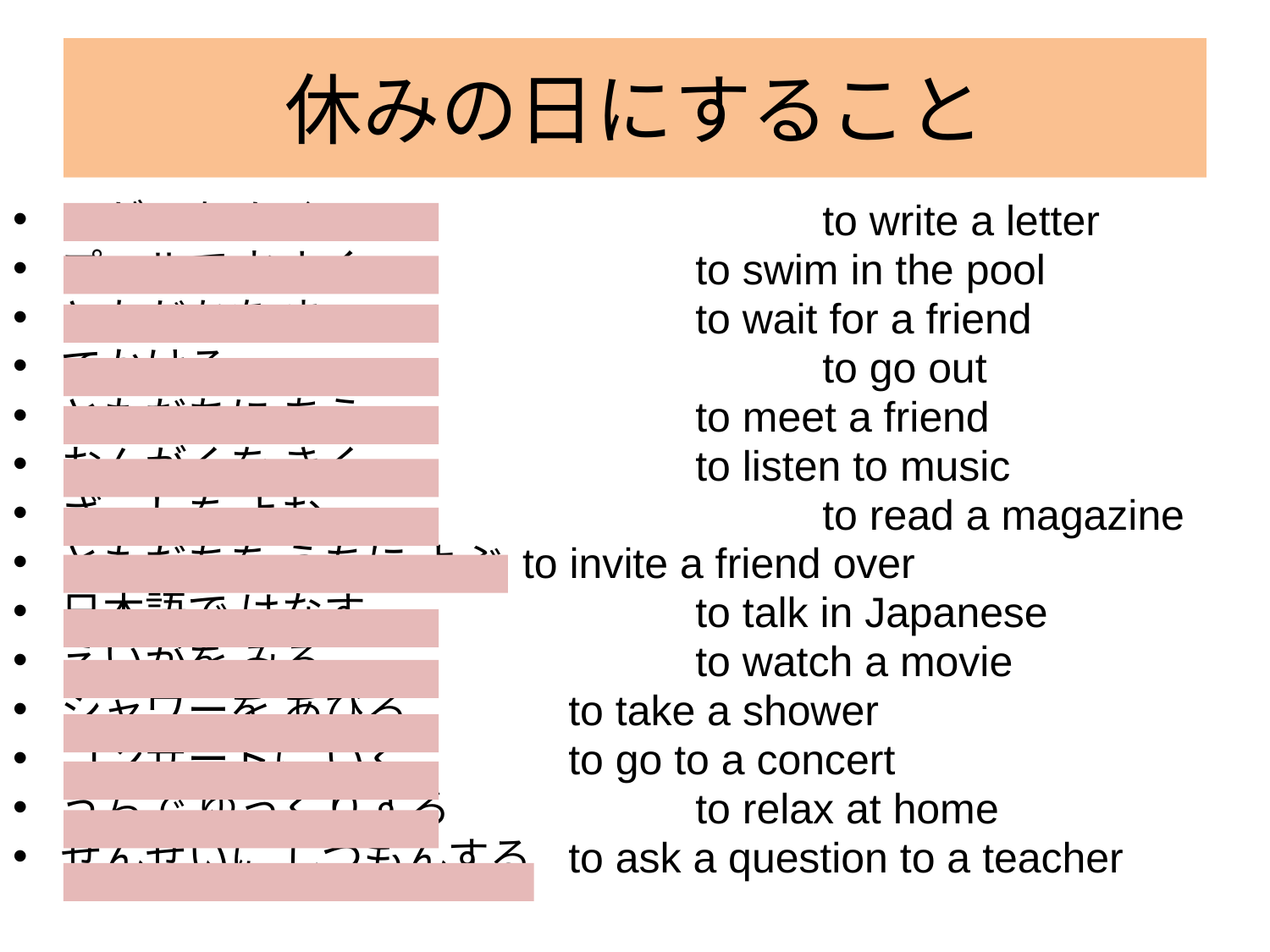

# 休みの日にすること
てがみを かく				to write a letter
プールで およぐ 			to swim in the pool
ともだちを まつ 			to wait for a friend
でかける 					to go out
ともだちに あう 			to meet a friend
おんがくを きく 			to listen to music
ざっしを よむ				to read a magazine
ともだちを うちに よぶ to invite a friend over
日本語で はなす			to talk in Japanese
えいがを みる 			to watch a movie
シャワーを あびる 		to take a shower
コンサートに いく 		to go to a concert
うちで ゆっくりする		to relax at home
せんせいに しつもんする	to ask a question to a teacher